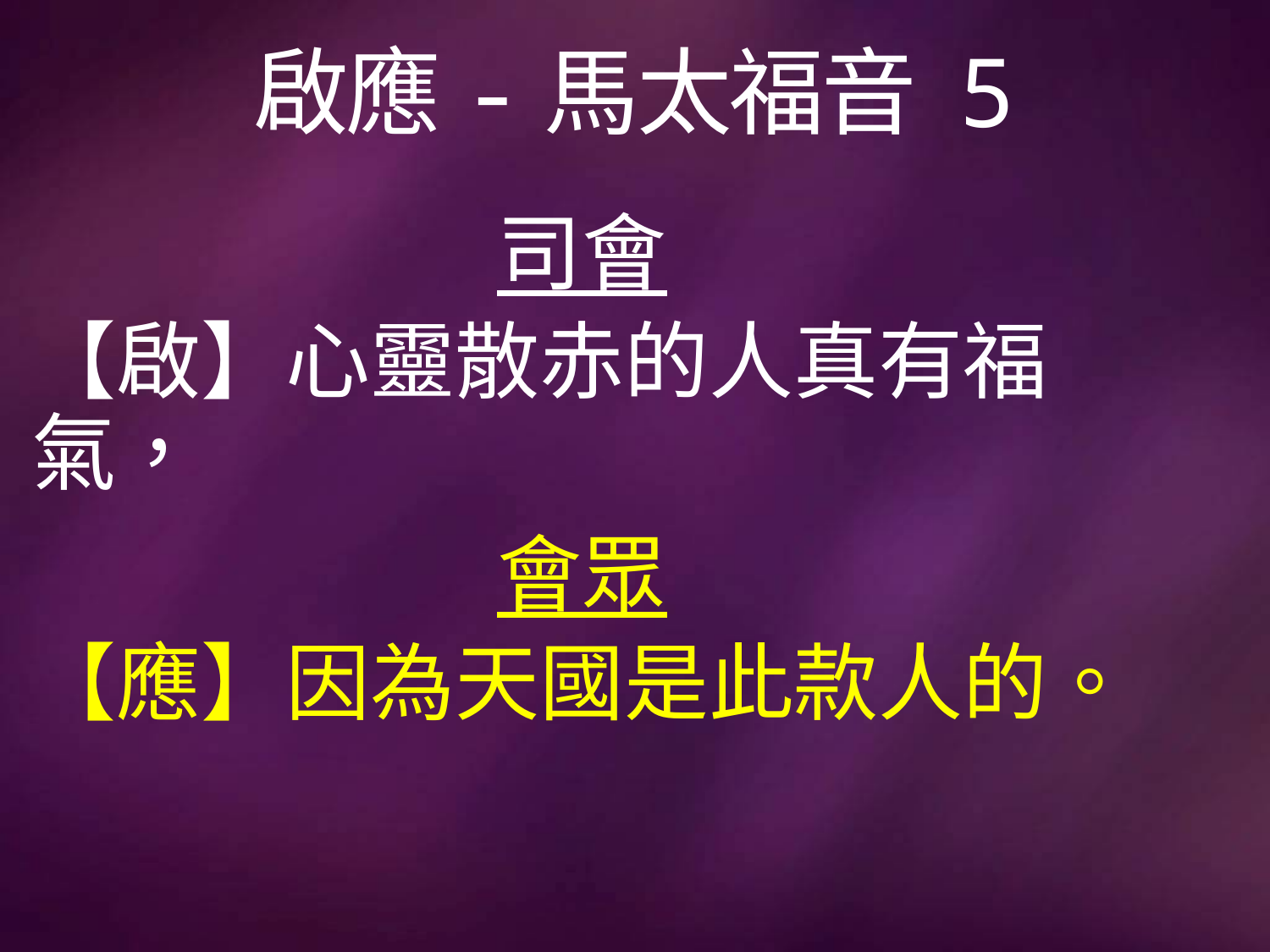

# 啟應-馬太福音 5
司會
【啟】心靈散赤的人真有福氣，

會眾
【應】因為天國是此款人的。